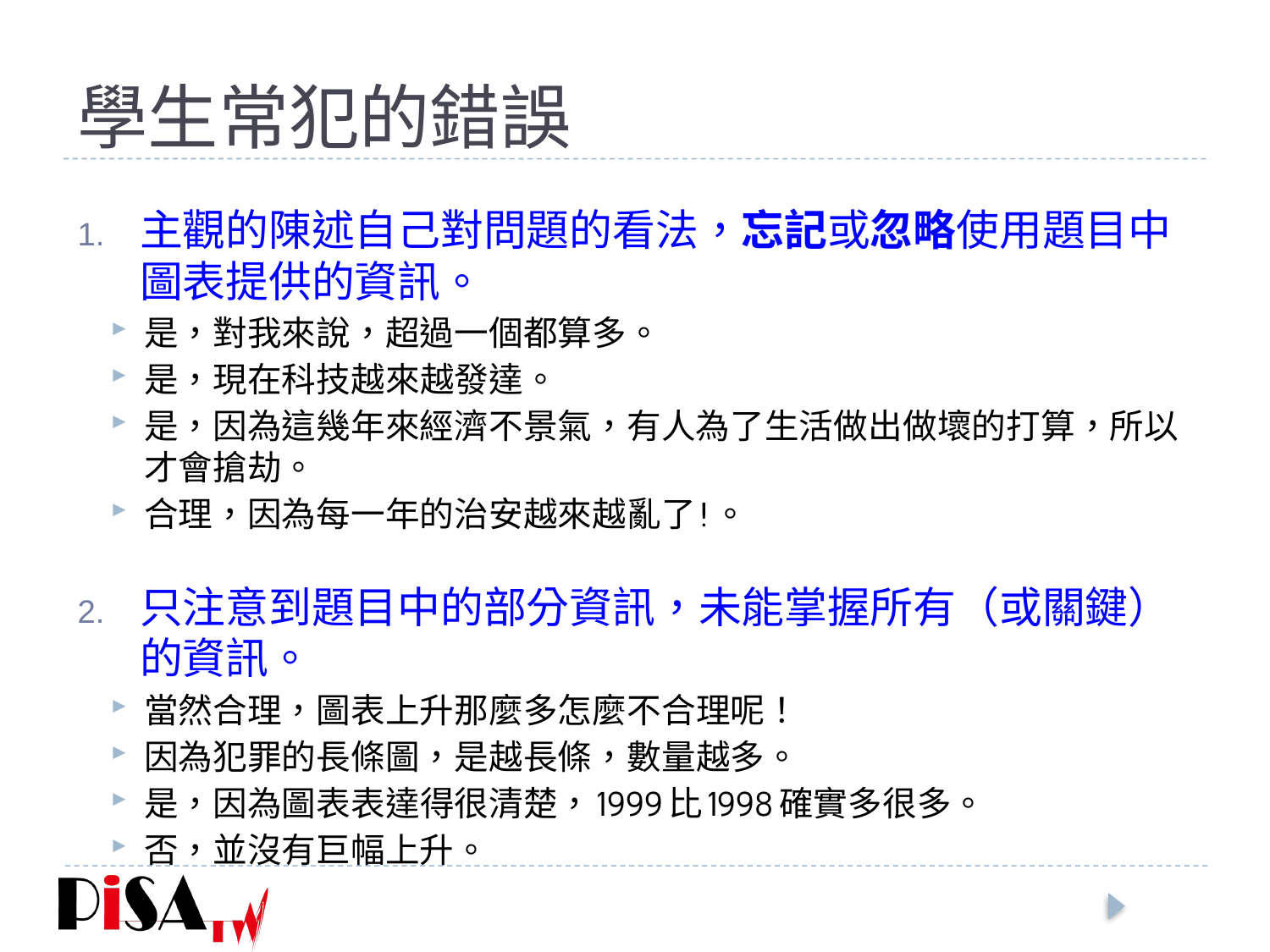

# 學生常犯的錯誤
主觀的陳述自己對問題的看法，忘記或忽略使用題目中圖表提供的資訊。
是，對我來說，超過一個都算多。
是，現在科技越來越發達。
是，因為這幾年來經濟不景氣，有人為了生活做出做壞的打算，所以才會搶劫。
合理，因為每一年的治安越來越亂了!。

只注意到題目中的部分資訊，未能掌握所有（或關鍵）的資訊。
當然合理，圖表上升那麼多怎麼不合理呢！
因為犯罪的長條圖，是越長條，數量越多。
是，因為圖表表達得很清楚，1999比1998確實多很多。
否，並沒有巨幅上升。